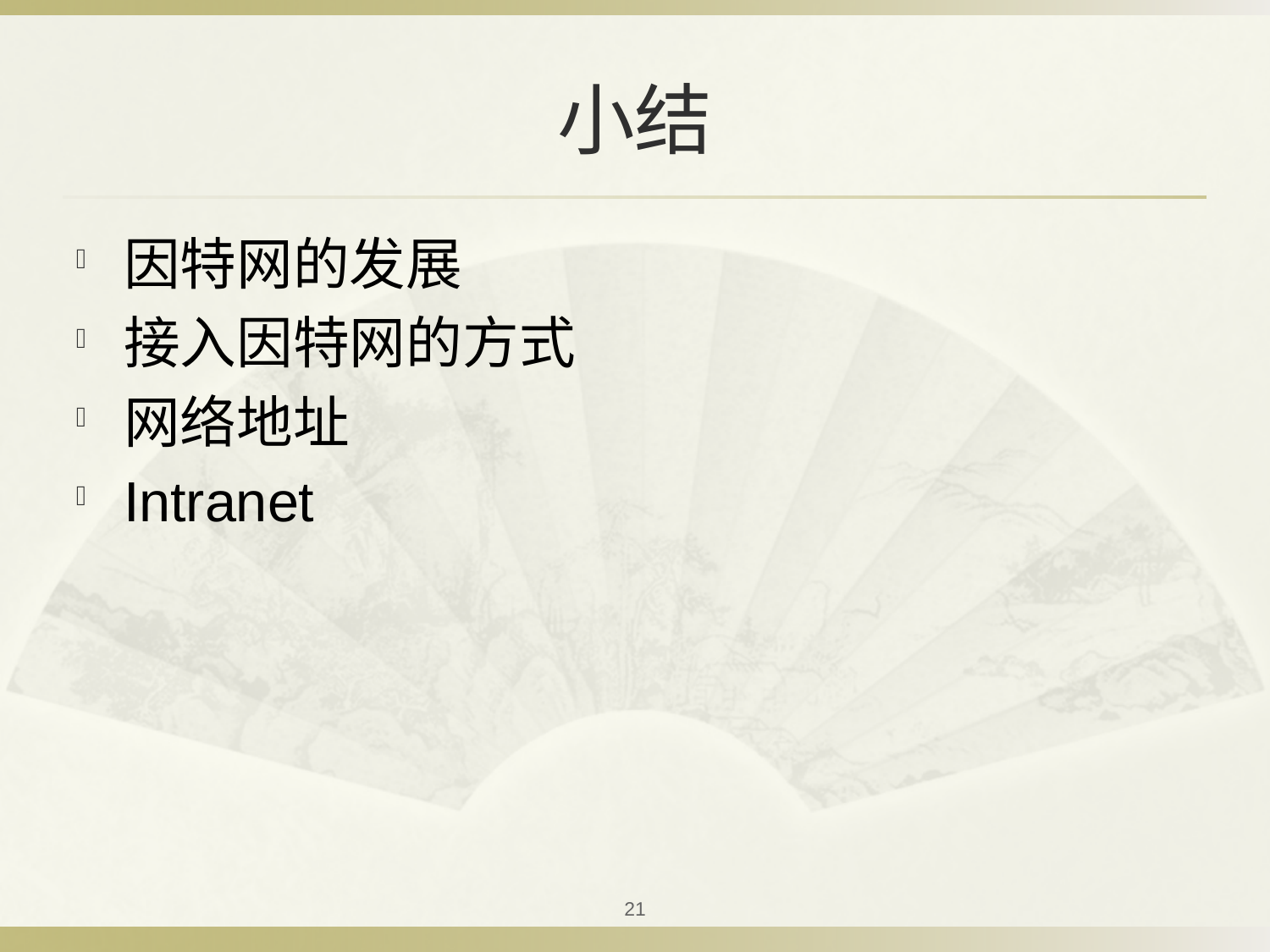

# 小结
因特网的发展
接入因特网的方式
网络地址
Intranet
21